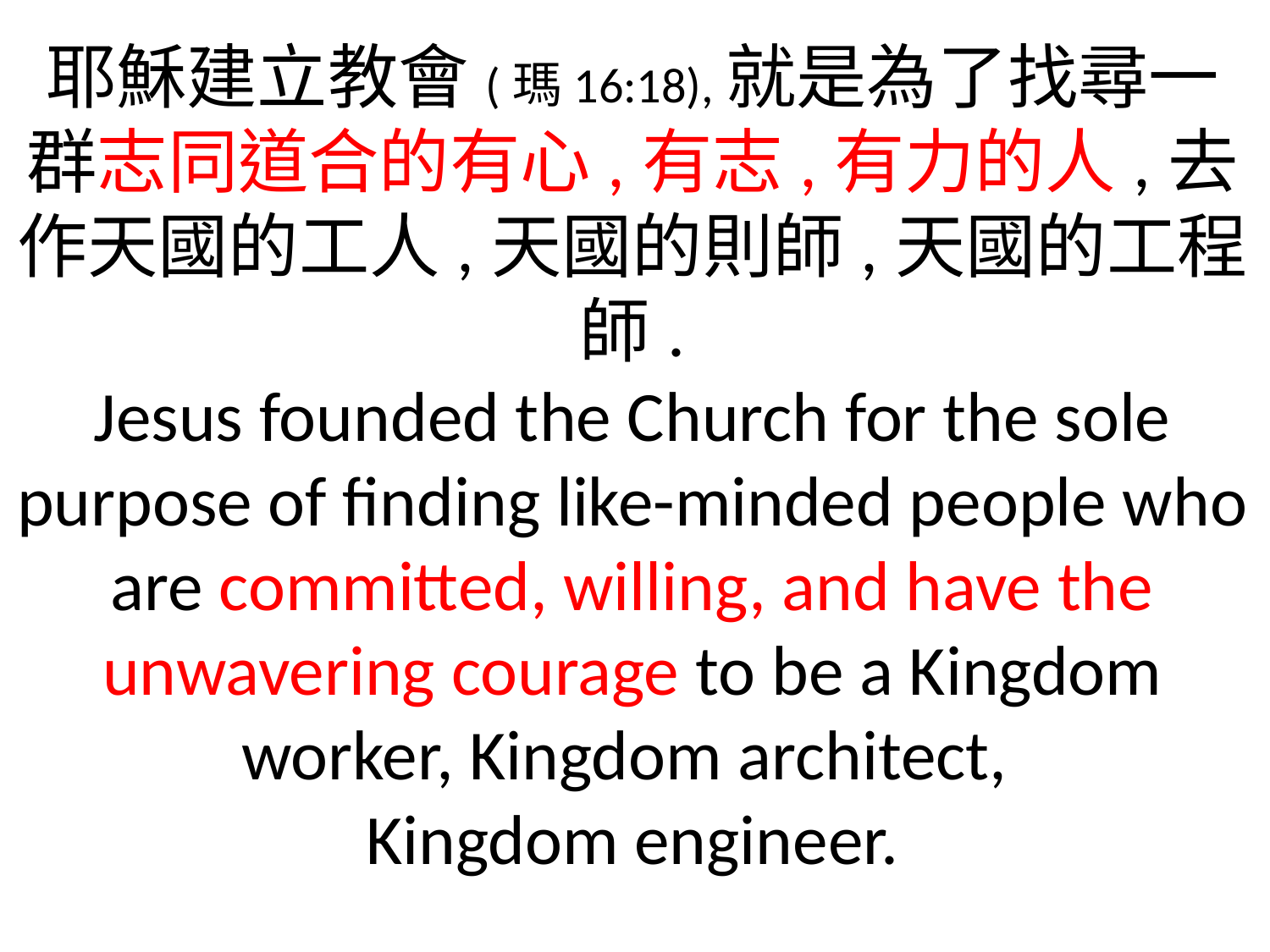

耶穌建立教會(瑪16:18),就是為了找尋一群志同道合的有心,有志,有力的人,去作天國的工人,天國的則師,天國的工程師.
Jesus founded the Church for the sole purpose of finding like-minded people who are committed, willing, and have the unwavering courage to be a Kingdom worker, Kingdom architect,
Kingdom engineer.